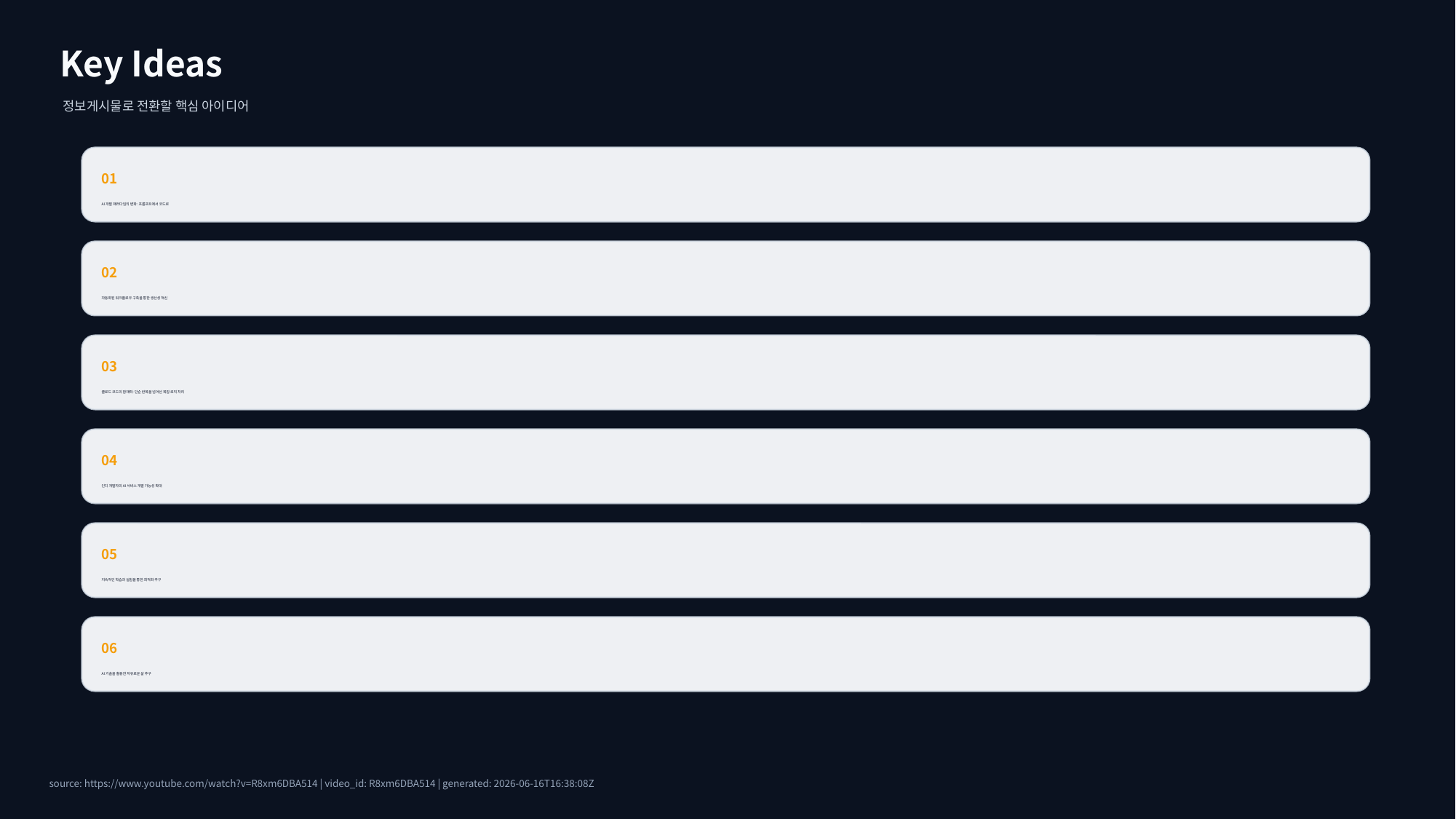

Key Ideas
정보게시물로 전환할 핵심 아이디어

01
AI 개발 패러다임의 변화: 프롬프트에서 코드로

02
자동화된 워크플로우 구축을 통한 생산성 혁신

03
클로드 코드의 잠재력: 단순 반복을 넘어선 복잡 로직 처리

04
인디 개발자의 AI 서비스 개발 가능성 확대

05
지속적인 학습과 실험을 통한 최적화 추구

06
AI 기술을 활용한 자유로운 삶 추구
source: https://www.youtube.com/watch?v=R8xm6DBA514 | video_id: R8xm6DBA514 | generated: 2026-06-16T16:38:08Z